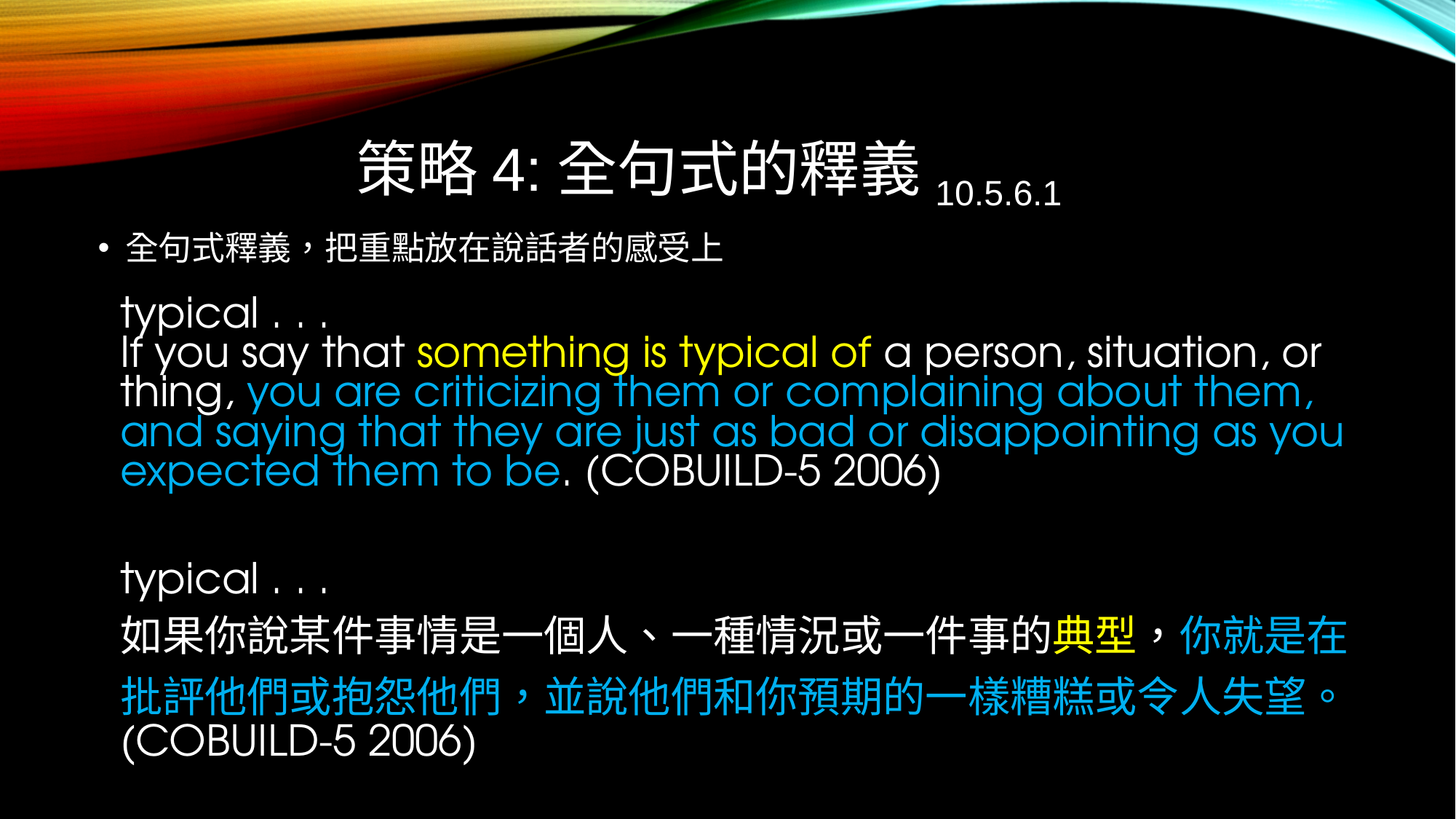

# 策略4:全句式的釋義10.5.6.1
全句式釋義，把重點放在說話者的感受上
| typical . . . If you say that something is typical of a person, situation, or thing, you are criticizing them or complaining about them, and saying that they are just as bad or disappointing as you expected them to be. (COBUILD-5 2006) |
| --- |
| typical . . . 如果你說某件事情是一個人、一種情況或一件事的典型，你就是在批評他們或抱怨他們，並說他們和你預期的一樣糟糕或令人失望。(COBUILD-5 2006) |